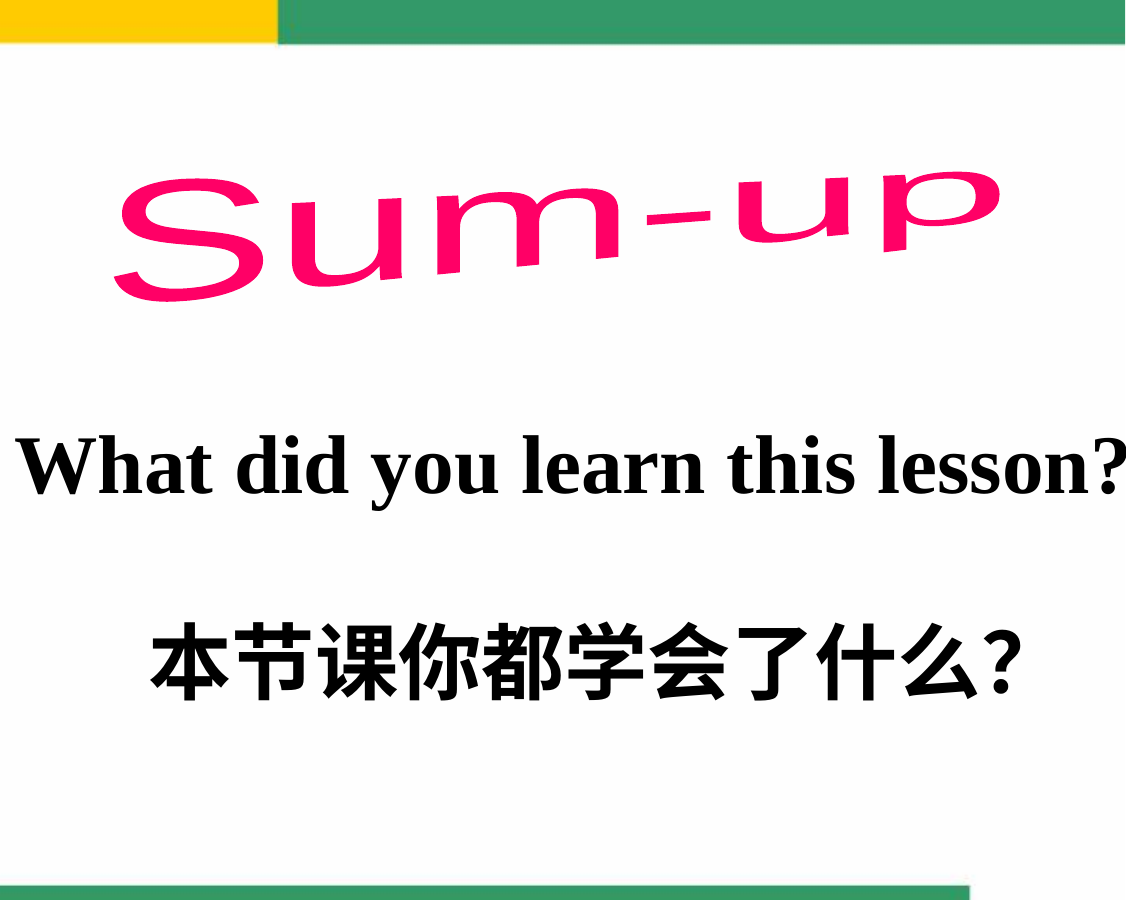

Sum-up
What did you learn this lesson?

      本节课你都学会了什么？